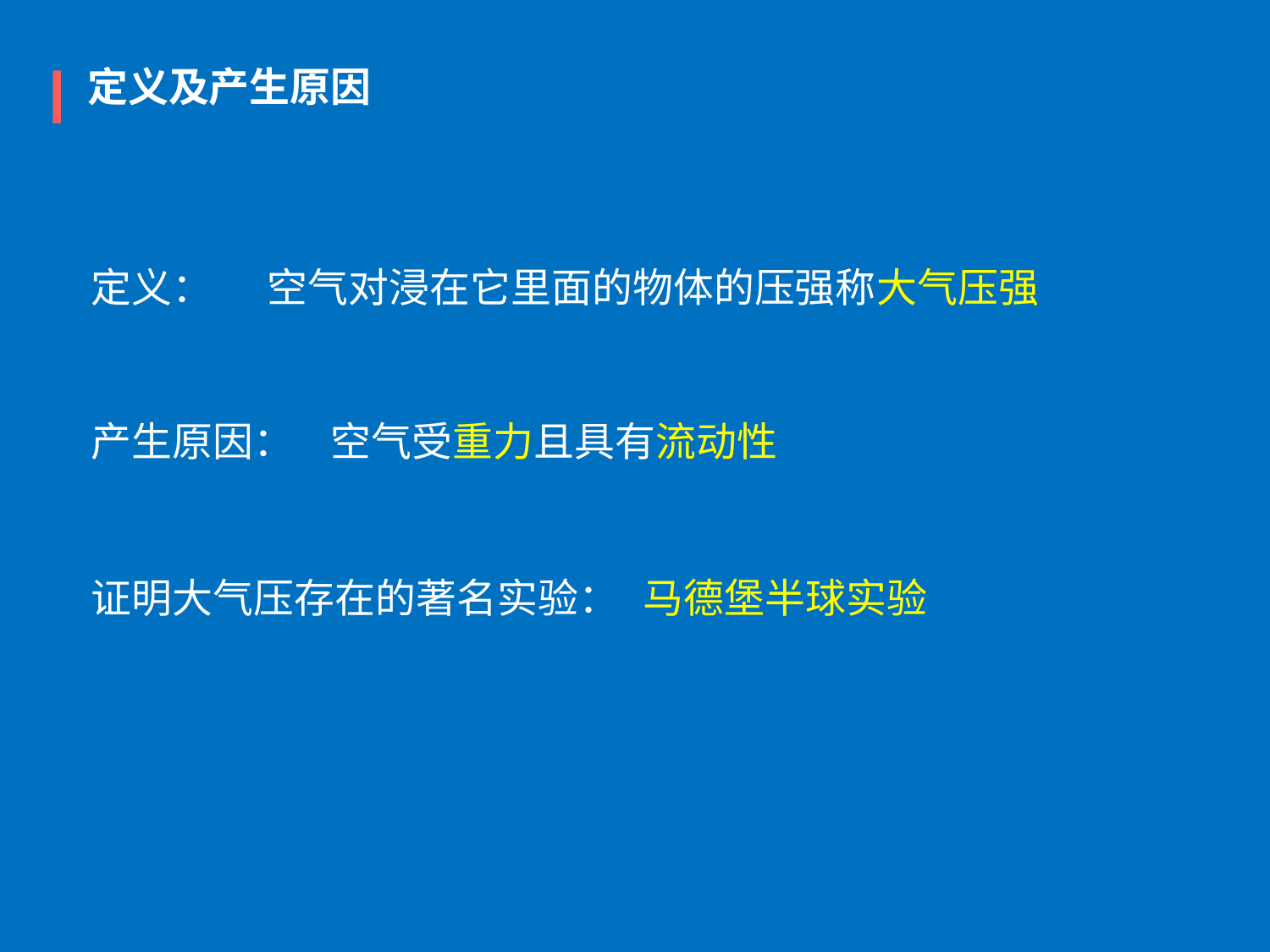

定义及产生原因

定义：
空气对浸在它里面的物体的压强称大气压强
产生原因：
空气受重力且具有流动性

证明大气压存在的著名实验：
马德堡半球实验